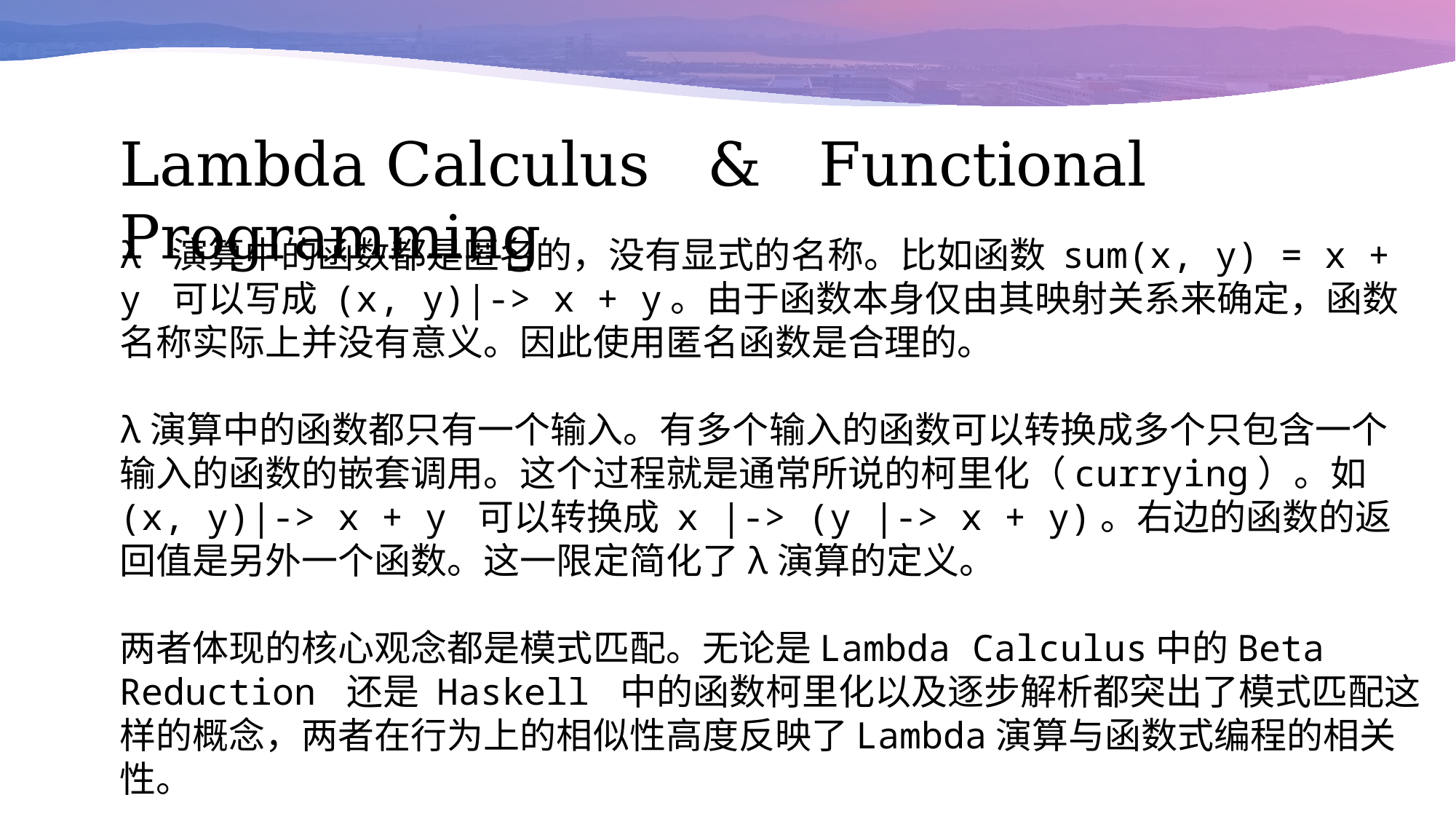

Lambda Calculus   &   Functional Programming
λ 演算中的函数都是匿名的，没有显式的名称。比如函数 sum(x, y) = x + y 可以写成 (x, y)|-> x + y。由于函数本身仅由其映射关系来确定，函数名称实际上并没有意义。因此使用匿名函数是合理的。

λ演算中的函数都只有一个输入。有多个输入的函数可以转换成多个只包含一个输入的函数的嵌套调用。这个过程就是通常所说的柯里化（currying）。如 (x, y)|-> x + y 可以转换成 x |-> (y |-> x + y)。右边的函数的返回值是另外一个函数。这一限定简化了λ演算的定义。

两者体现的核心观念都是模式匹配。无论是Lambda Calculus中的Beta Reduction 还是 Haskell 中的函数柯里化以及逐步解析都突出了模式匹配这样的概念，两者在行为上的相似性高度反映了Lambda演算与函数式编程的相关性。